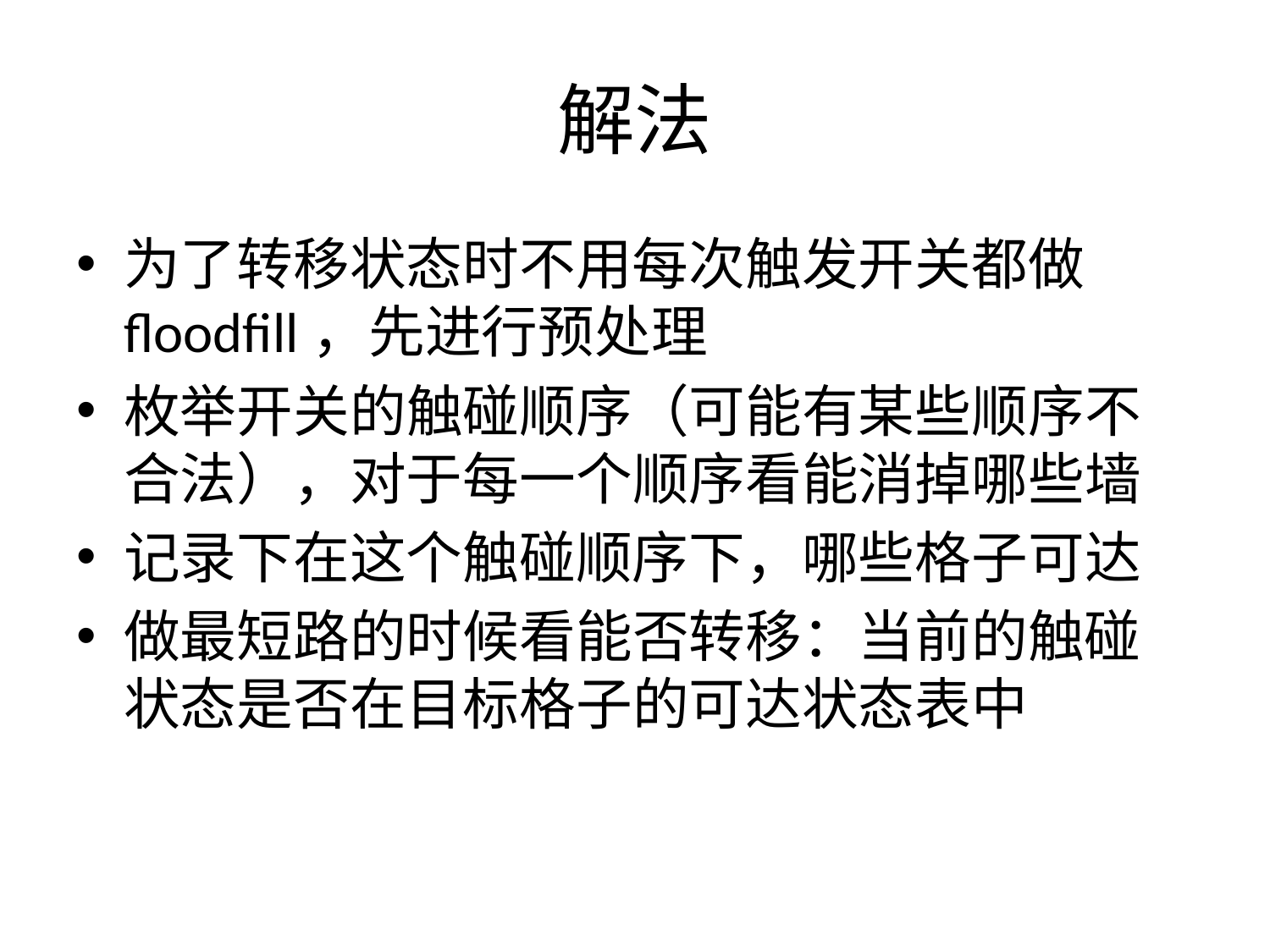

# 解法
为了转移状态时不用每次触发开关都做floodfill，先进行预处理
枚举开关的触碰顺序（可能有某些顺序不合法），对于每一个顺序看能消掉哪些墙
记录下在这个触碰顺序下，哪些格子可达
做最短路的时候看能否转移：当前的触碰状态是否在目标格子的可达状态表中